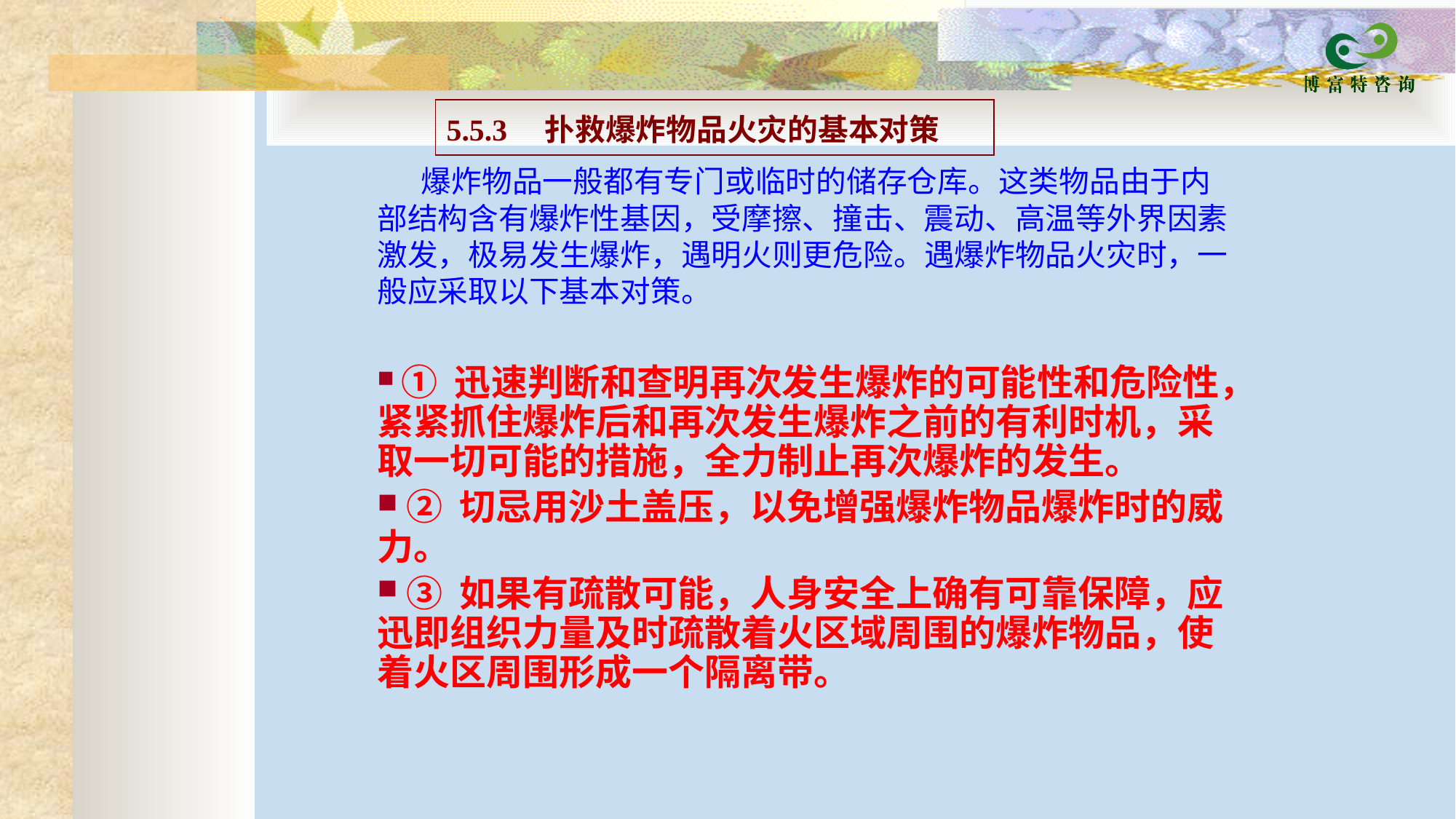

| 5.5.3 扑救爆炸物品火灾的基本对策 |
| --- |
　  爆炸物品一般都有专门或临时的储存仓库。这类物品由于内部结构含有爆炸性基因，受摩擦、撞击、震动、高温等外界因素激发，极易发生爆炸，遇明火则更危险。遇爆炸物品火灾时，一般应采取以下基本对策。
 ① 迅速判断和查明再次发生爆炸的可能性和危险性，紧紧抓住爆炸后和再次发生爆炸之前的有利时机，采取一切可能的措施，全力制止再次爆炸的发生。
 ② 切忌用沙土盖压，以免增强爆炸物品爆炸时的威力。
 ③ 如果有疏散可能，人身安全上确有可靠保障，应迅即组织力量及时疏散着火区域周围的爆炸物品，使着火区周围形成一个隔离带。